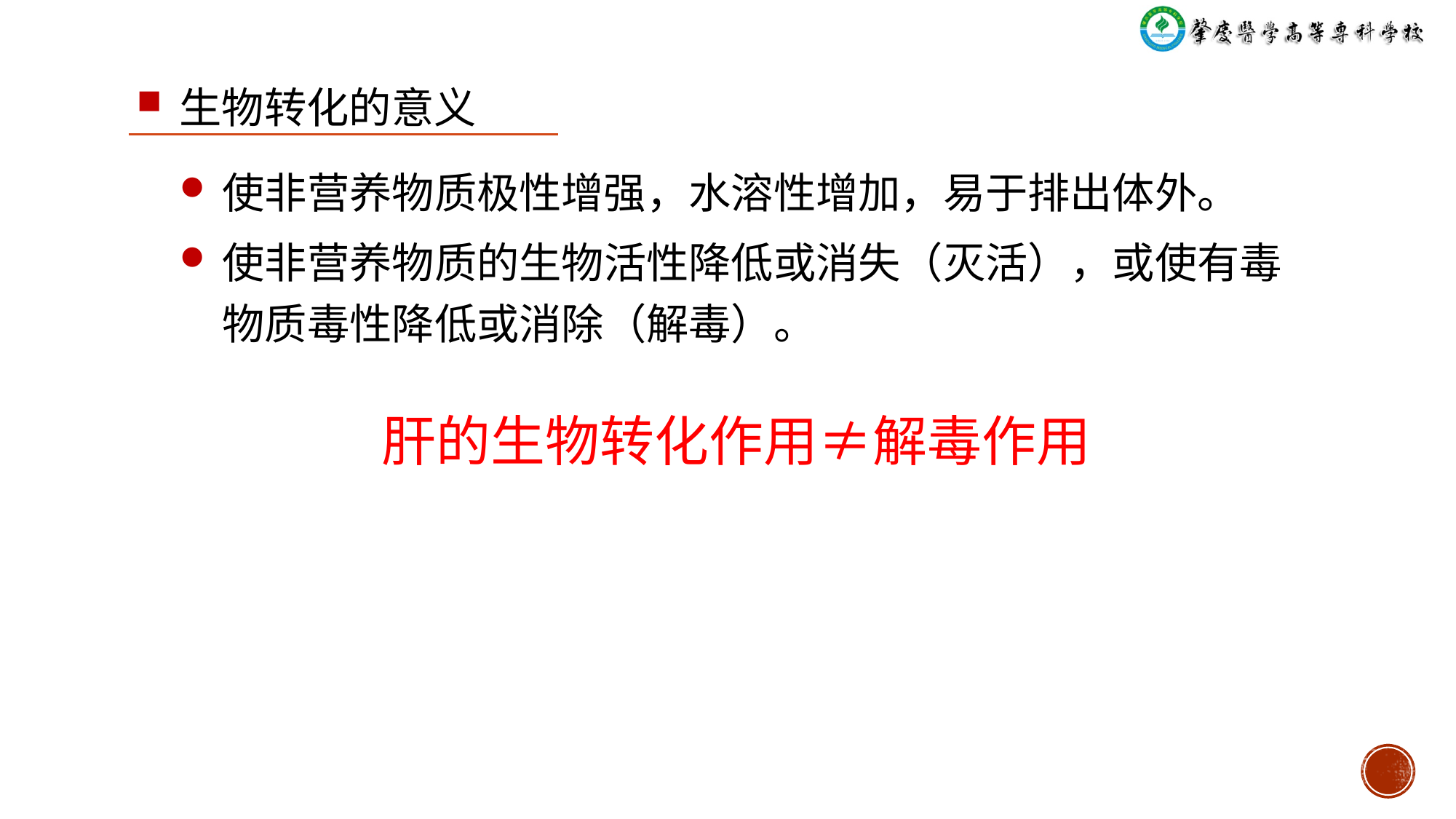

生物转化的意义
使非营养物质极性增强，水溶性增加，易于排出体外。
使非营养物质的生物活性降低或消失（灭活），或使有毒物质毒性降低或消除（解毒）。
肝的生物转化作用≠解毒作用